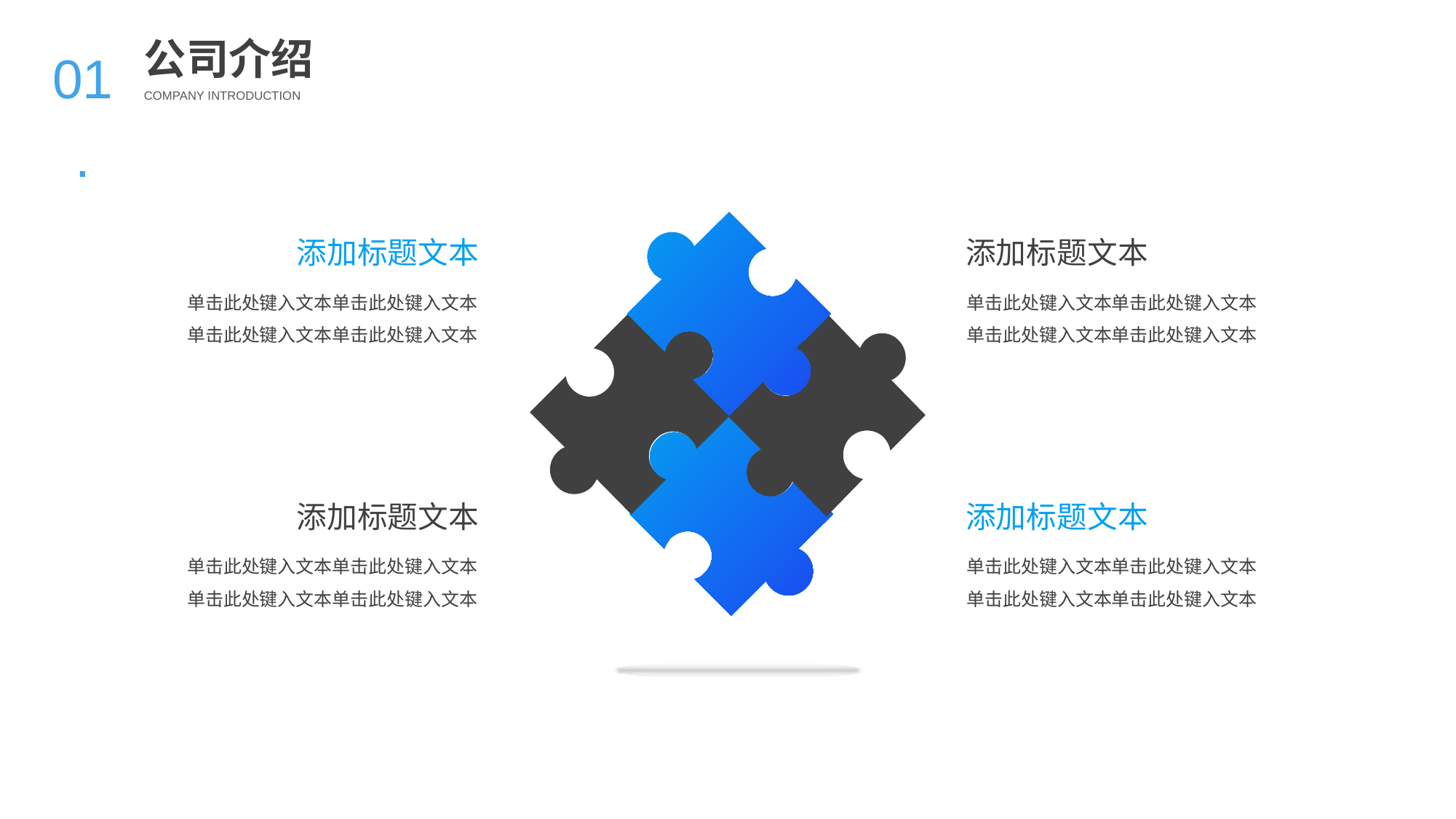

BY YUSHEN
01.
公司介绍
COMPANY INTRODUCTION

添加标题文本
单击此处键入文本单击此处键入文本单击此处键入文本单击此处键入文本
添加标题文本
单击此处键入文本单击此处键入文本单击此处键入文本单击此处键入文本
添加标题文本
单击此处键入文本单击此处键入文本单击此处键入文本单击此处键入文本
添加标题文本
单击此处键入文本单击此处键入文本单击此处键入文本单击此处键入文本